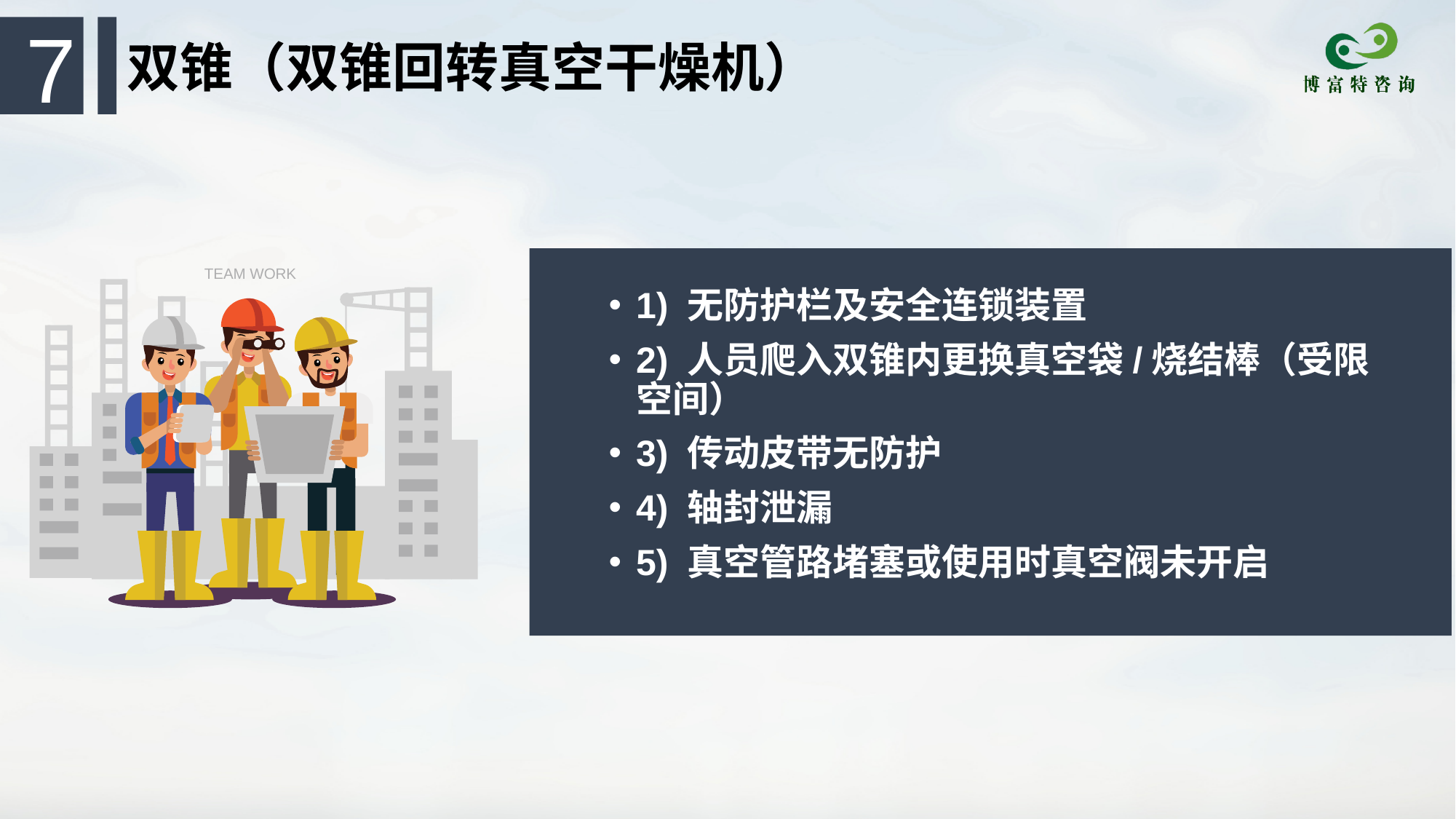

7

双锥（双锥回转真空干燥机）

TEAM WORK

1) 无防护栏及安全连锁装置
2) 人员爬入双锥内更换真空袋/烧结棒（受限空间）
3) 传动皮带无防护
4) 轴封泄漏
5) 真空管路堵塞或使用时真空阀未开启